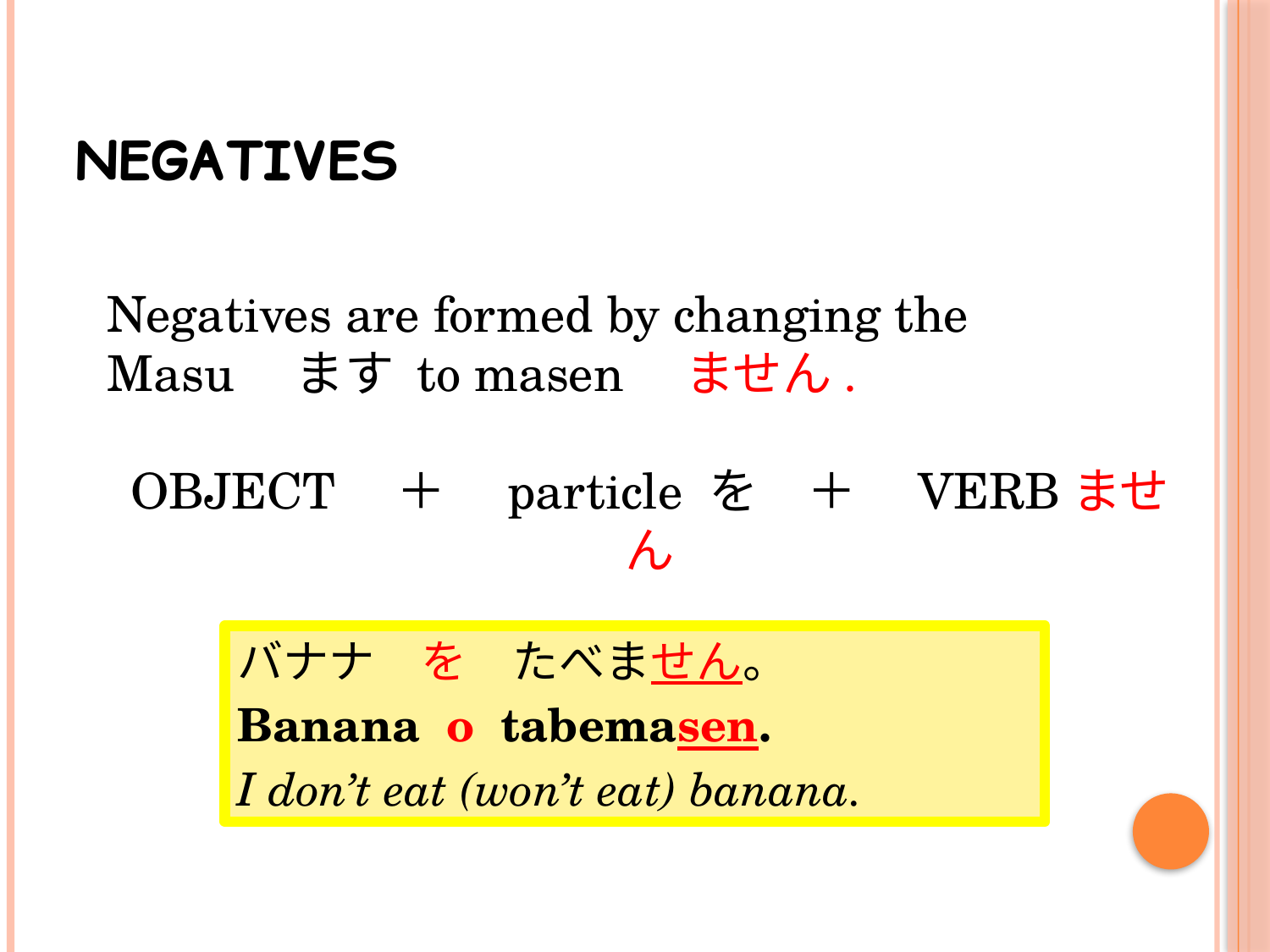

# Negatives
Negatives are formed by changing the
Masu　ます to masen　ません.

OBJECT　＋　particle を　＋　VERBません
バナナ　を　たべません。
Banana  o  tabemasen.
I don’t eat (won’t eat) banana.